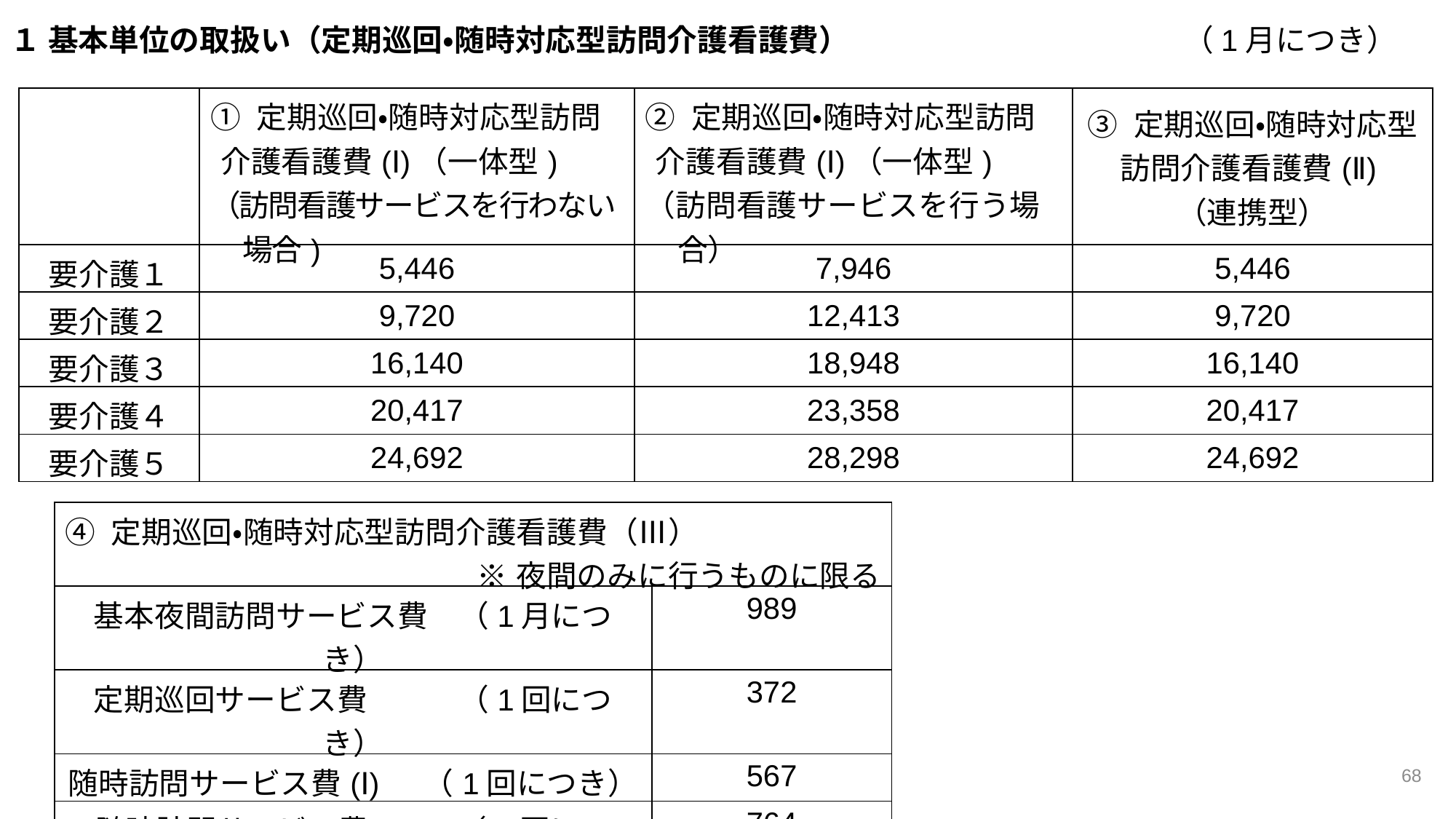

１ 基本単位の取扱い（定期巡回・随時対応型訪問介護看護費）　　　　　　　　　　　（1月につき）

|  | ① 定期巡回・随時対応型訪問介護看護費(Ⅰ)（一体型) （訪問看護サービスを行わない場合) | ② 定期巡回・随時対応型訪問介護看護費(Ⅰ)（一体型) （訪問看護サービスを行う場合） | ③ 定期巡回・随時対応型訪問介護看護費(Ⅱ) （連携型） |
| --- | --- | --- | --- |
| 要介護１ | 5,446 | 7,946 | 5,446 |
| 要介護２ | 9,720 | 12,413 | 9,720 |
| 要介護３ | 16,140 | 18,948 | 16,140 |
| 要介護４ | 20,417 | 23,358 | 20,417 |
| 要介護５ | 24,692 | 28,298 | 24,692 |
| ④ 定期巡回・随時対応型訪問介護看護費（Ⅲ） ※夜間のみに行うものに限る |  |
| --- | --- |
| 基本夜間訪問サービス費　（1月につき） | 989 |
| 定期巡回サービス費　　　（1回につき） | 372 |
| 随時訪問サービス費(Ⅰ)　 （1回につき） | 567 |
| 随時訪問サービス費(Ⅱ)　 （1回につき） | 764 |
68